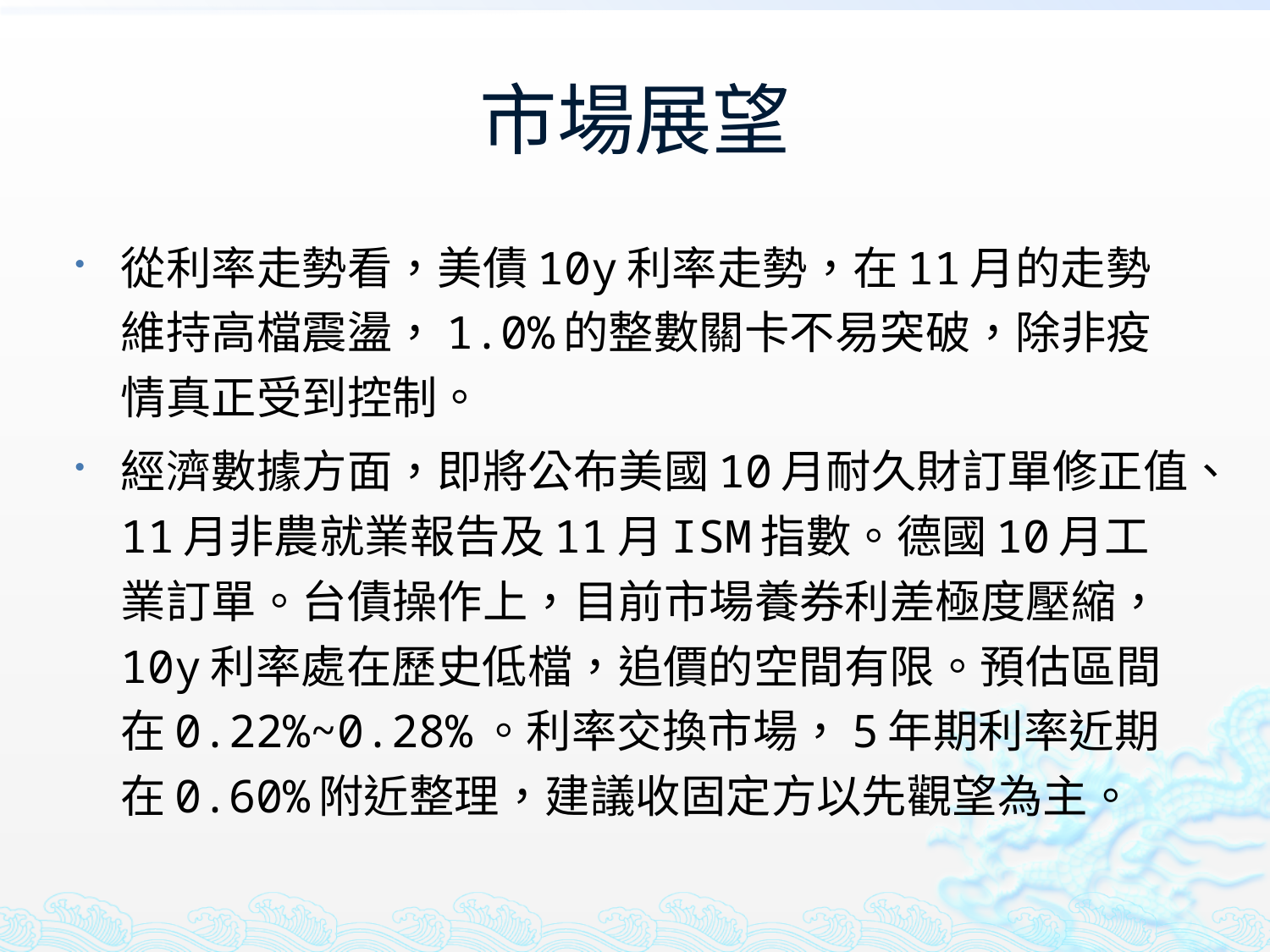

# 市場展望
從利率走勢看，美債10y利率走勢，在11月的走勢維持高檔震盪，1.0%的整數關卡不易突破，除非疫情真正受到控制。
經濟數據方面，即將公布美國10月耐久財訂單修正值、11月非農就業報告及11月ISM指數。德國10月工業訂單。台債操作上，目前市場養券利差極度壓縮，10y利率處在歷史低檔，追價的空間有限。預估區間在0.22%~0.28%。利率交換市場，5年期利率近期在0.60%附近整理，建議收固定方以先觀望為主。